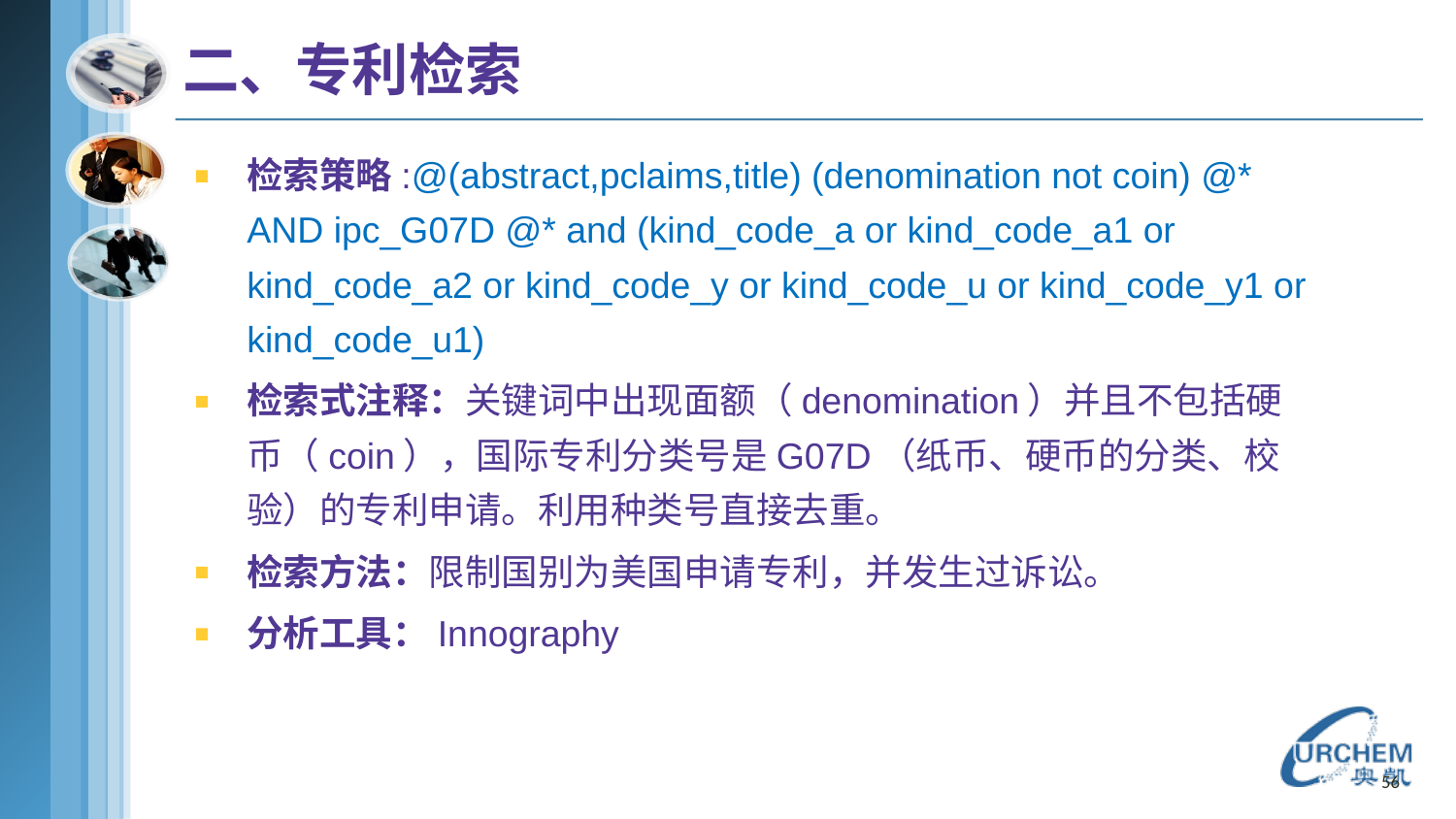

# 二、专利检索
检索策略:@(abstract,pclaims,title) (denomination not coin) @* AND ipc_G07D @* and (kind_code_a or kind_code_a1 or kind_code_a2 or kind_code_y or kind_code_u or kind_code_y1 or kind_code_u1)
检索式注释：关键词中出现面额（denomination）并且不包括硬币（coin），国际专利分类号是G07D（纸币、硬币的分类、校验）的专利申请。利用种类号直接去重。
检索方法：限制国别为美国申请专利，并发生过诉讼。
分析工具：Innography
56